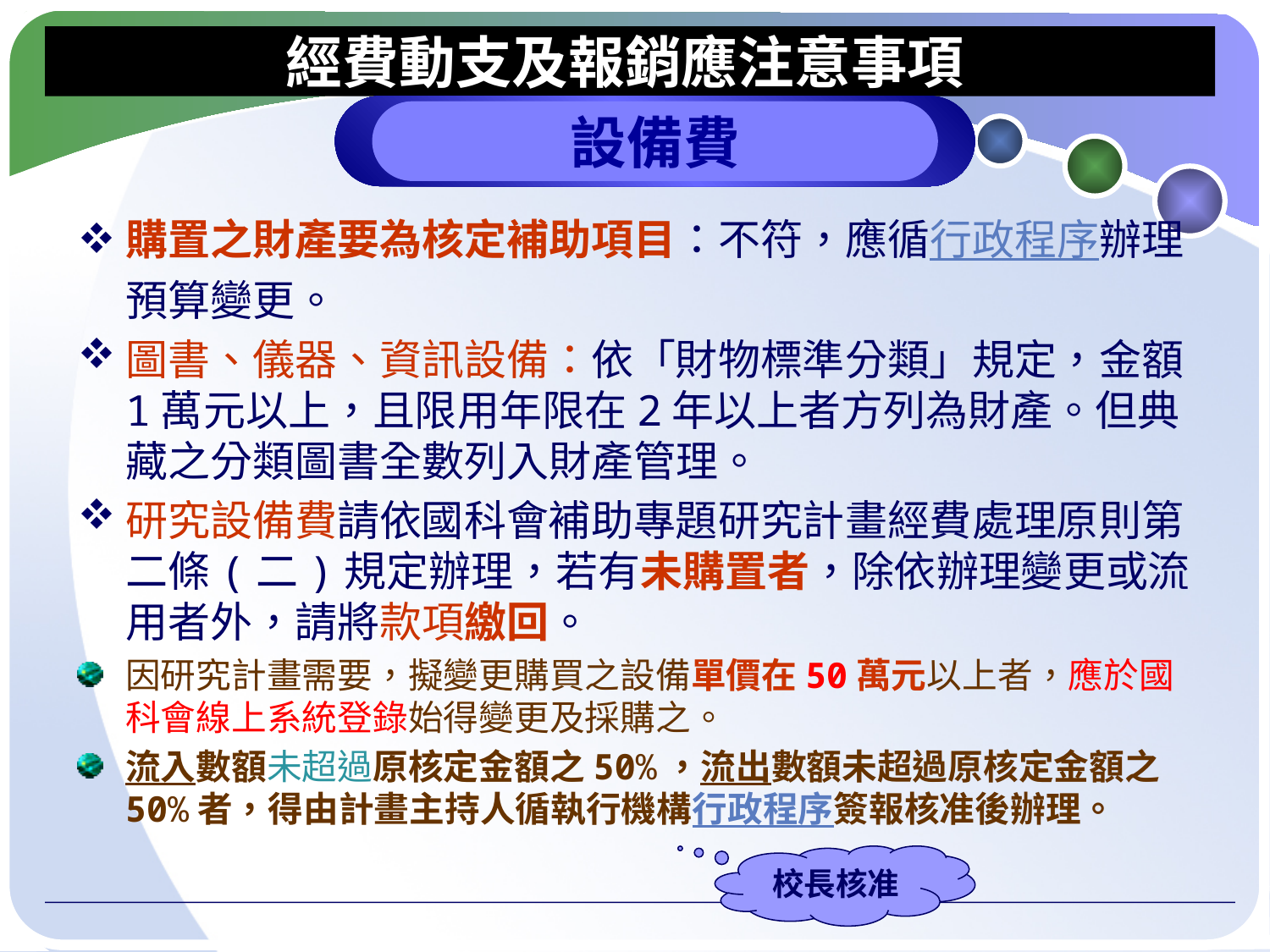

# 經費動支及報銷應注意事項

設備費
購置之財產要為核定補助項目：不符，應循行政程序辦理預算變更。
圖書、儀器、資訊設備：依「財物標準分類」規定，金額1萬元以上，且限用年限在2年以上者方列為財產。但典藏之分類圖書全數列入財產管理。
研究設備費請依國科會補助專題研究計畫經費處理原則第二條(二)規定辦理，若有未購置者，除依辦理變更或流用者外，請將款項繳回。
因研究計畫需要，擬變更購買之設備單價在50萬元以上者，應於國科會線上系統登錄始得變更及採購之。
流入數額未超過原核定金額之50%，流出數額未超過原核定金額之50%者，得由計畫主持人循執行機構行政程序簽報核准後辦理。

校長核准